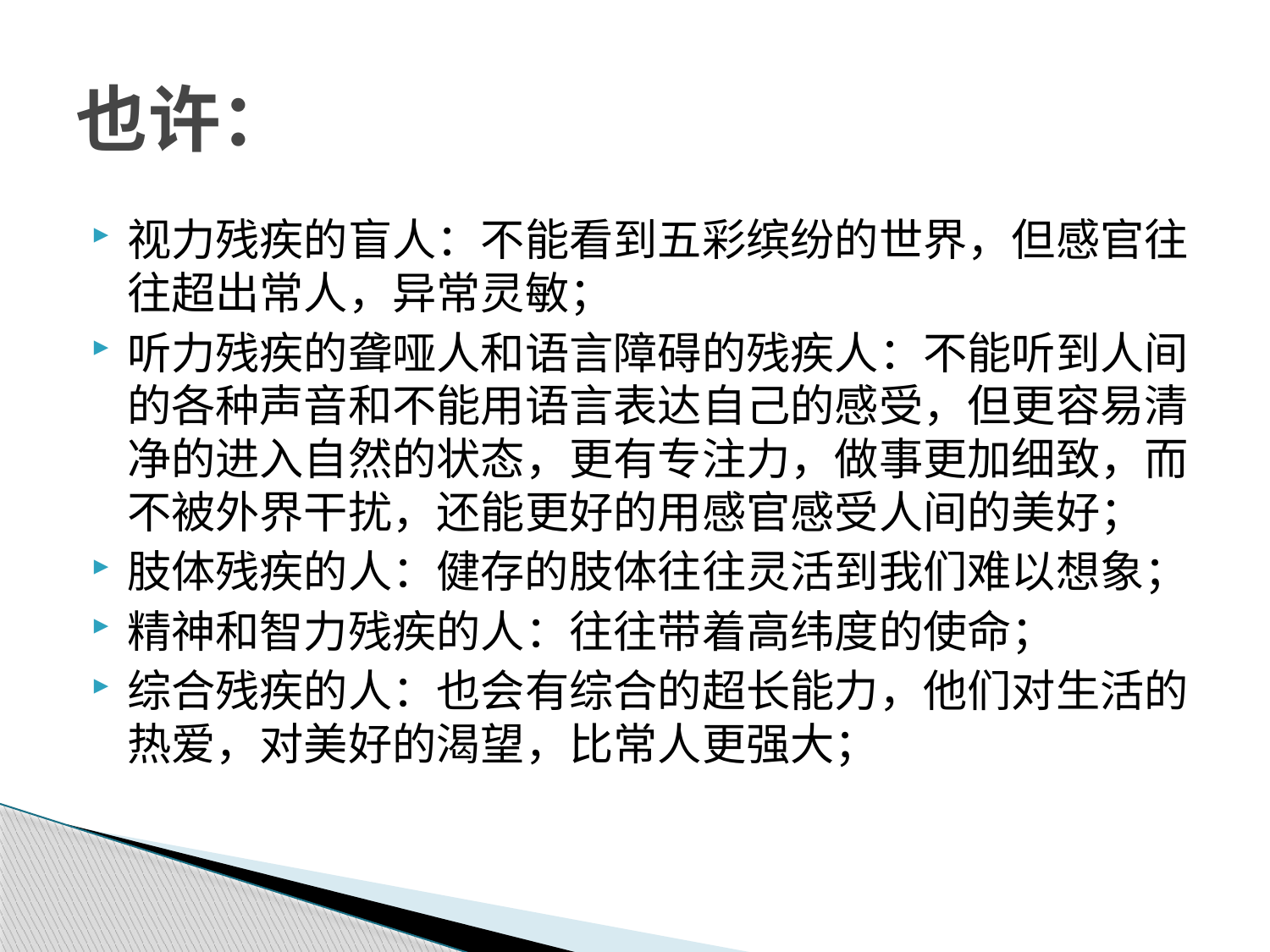

# 也许：
视力残疾的盲人：不能看到五彩缤纷的世界，但感官往往超出常人，异常灵敏；
听力残疾的聋哑人和语言障碍的残疾人：不能听到人间的各种声音和不能用语言表达自己的感受，但更容易清净的进入自然的状态，更有专注力，做事更加细致，而不被外界干扰，还能更好的用感官感受人间的美好；
肢体残疾的人：健存的肢体往往灵活到我们难以想象；
精神和智力残疾的人：往往带着高纬度的使命；
综合残疾的人：也会有综合的超长能力，他们对生活的热爱，对美好的渴望，比常人更强大；